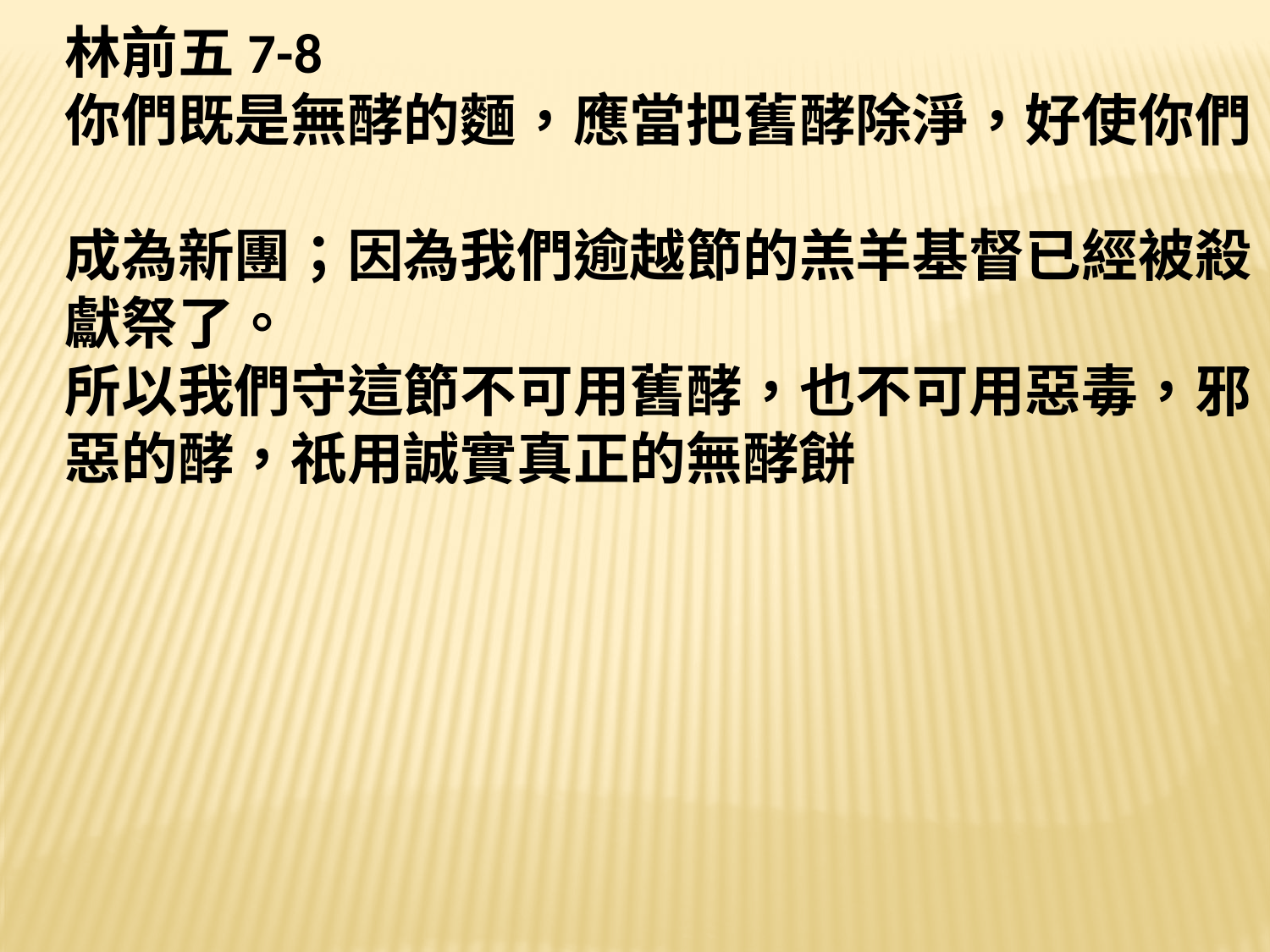

林前五7-8
   你們既是無酵的麵，應當把舊酵除淨，好使你們
   成為新團；因為我們逾越節的羔羊基督已經被殺
   獻祭了。
   所以我們守這節不可用舊酵，也不可用惡毒，邪
   惡的酵，祇用誠實真正的無酵餅